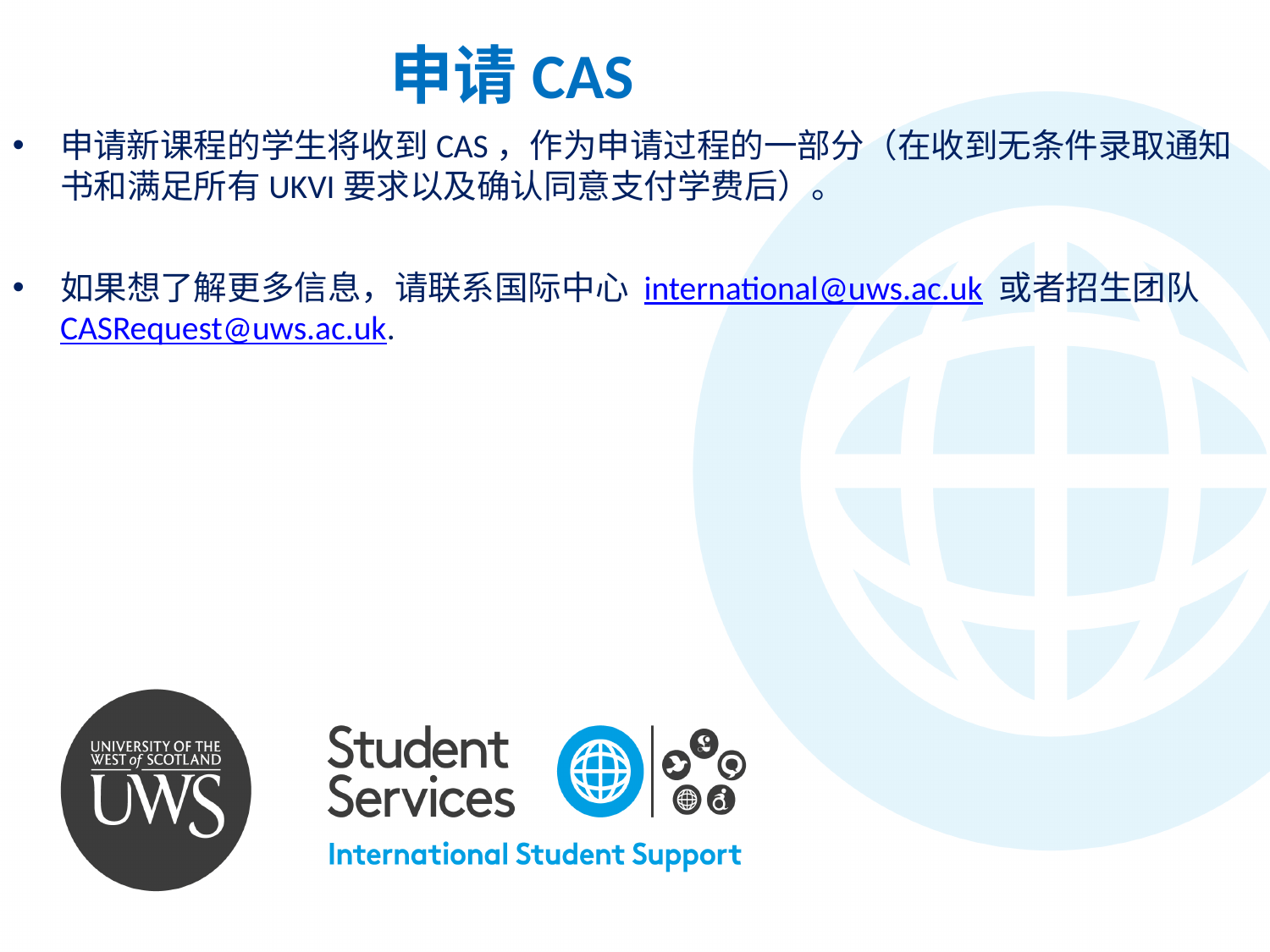

申请CAS
申请新课程的学生将收到CAS，作为申请过程的一部分（在收到无条件录取通知书和满足所有UKVI要求以及确认同意支付学费后）。
如果想了解更多信息，请联系国际中心 international@uws.ac.uk 或者招生团队CASRequest@uws.ac.uk.